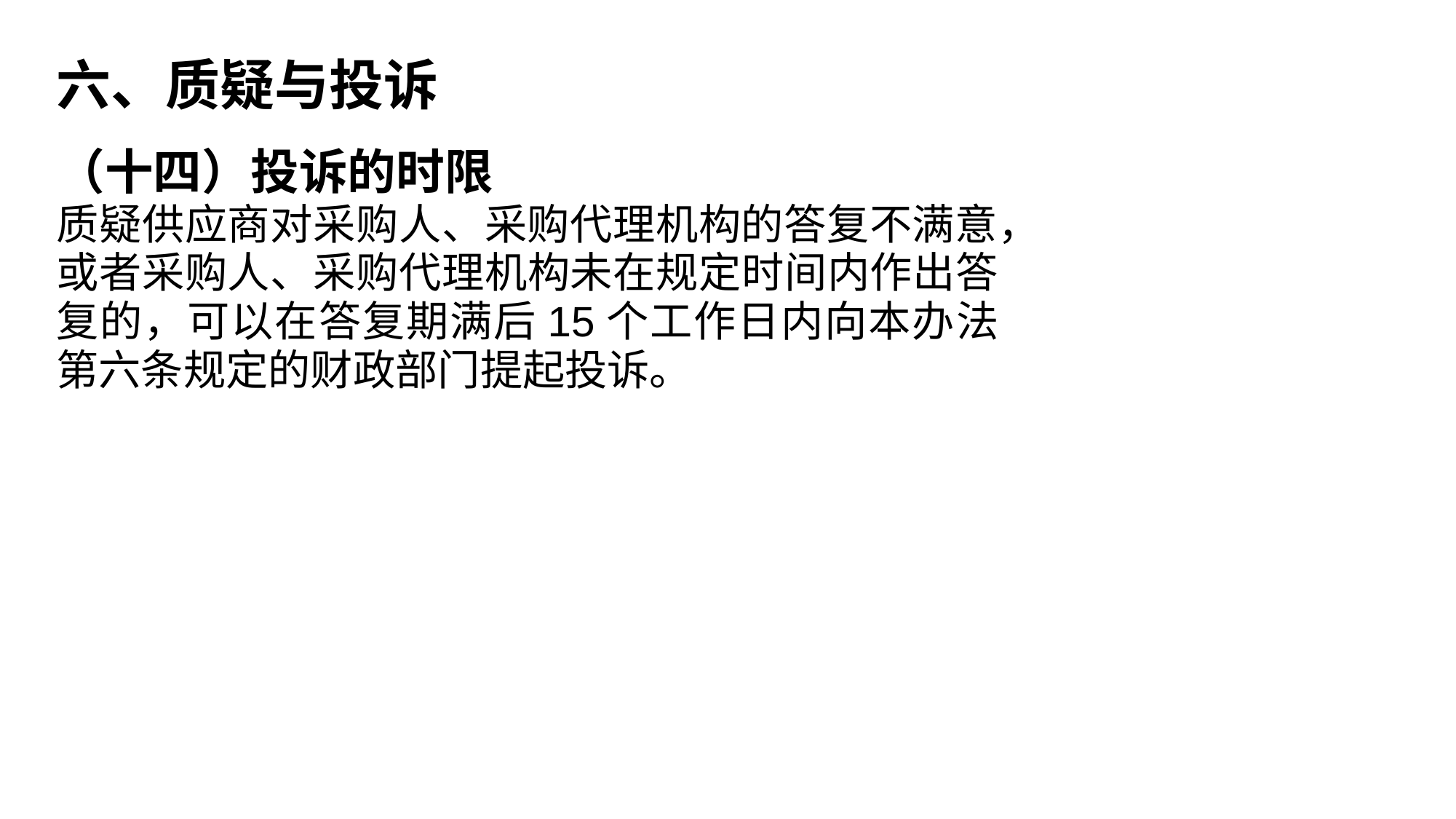

六、质疑与投诉

（十四）投诉的时限
质疑供应商对采购人、采购代理机构的答复不满意，或者采购人、采购代理机构未在规定时间内作出答复的，可以在答复期满后15个工作日内向本办法第六条规定的财政部门提起投诉。